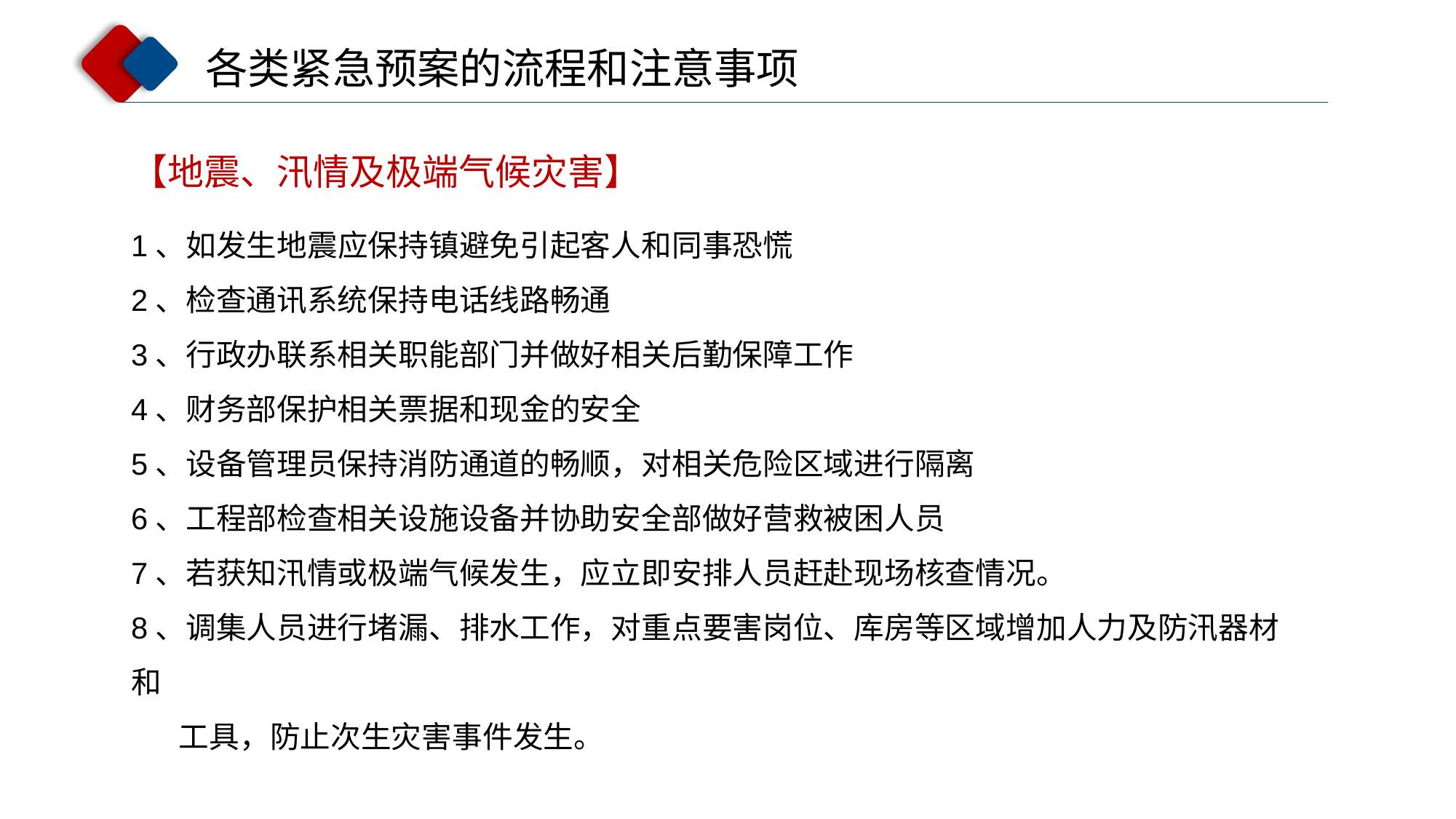

各类紧急预案的流程和注意事项
【地震、汛情及极端气候灾害】
1、如发生地震应保持镇避免引起客人和同事恐慌
2、检查通讯系统保持电话线路畅通
3、行政办联系相关职能部门并做好相关后勤保障工作
4、财务部保护相关票据和现金的安全
5、设备管理员保持消防通道的畅顺，对相关危险区域进行隔离
6、工程部检查相关设施设备并协助安全部做好营救被困人员
7、若获知汛情或极端气候发生，应立即安排人员赶赴现场核查情况。
8、调集人员进行堵漏、排水工作，对重点要害岗位、库房等区域增加人力及防汛器材和
      工具，防止次生灾害事件发生。